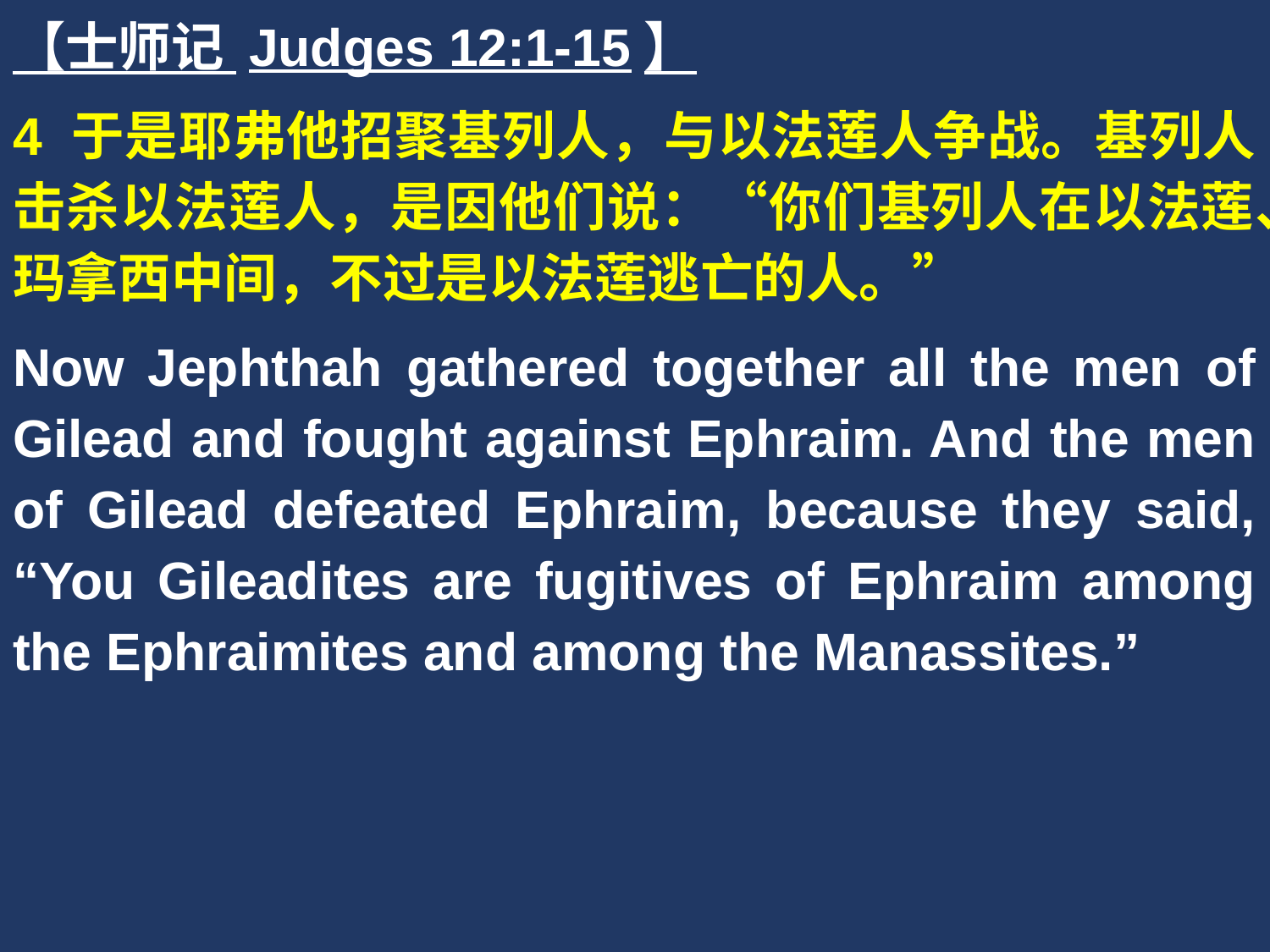

【士师记 Judges 12:1-15】
4 于是耶弗他招聚基列人，与以法莲人争战。基列人击杀以法莲人，是因他们说：“你们基列人在以法莲、玛拿西中间，不过是以法莲逃亡的人。”
Now Jephthah gathered together all the men of Gilead and fought against Ephraim. And the men of Gilead defeated Ephraim, because they said, “You Gileadites are fugitives of Ephraim among the Ephraimites and among the Manassites.”